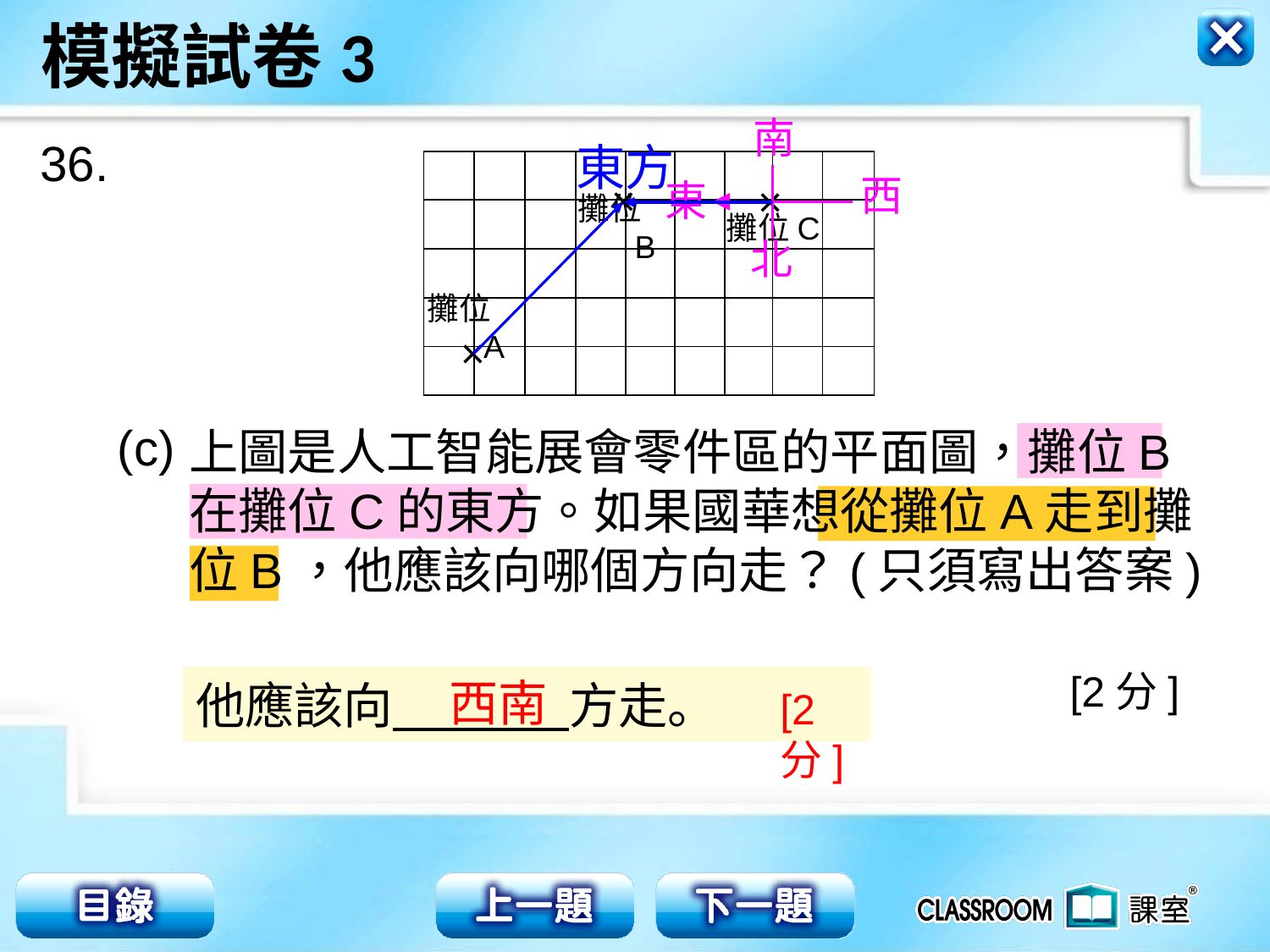

南
36.
東方
|  |  |  |  |  |  |  |  |  |
| --- | --- | --- | --- | --- | --- | --- | --- | --- |
|  |  |  |  |  |  |  |  |  |
|  |  |  |  |  |  |  |  |  |
|  |  |  |  |  |  |  |  |  |
|  |  |  |  |  |  |  |  |  |
西
東
×
×
攤位B
攤位C
北
攤位A
×
(c)
上圖是人工智能展會零件區的平面圖，攤位B
在攤位C的東方。如果國華想從攤位A走到攤
位B，他應該向哪個方向走？(只須寫出答案)
                                                                [2分]

西南
他應該向                方走。
[2分]